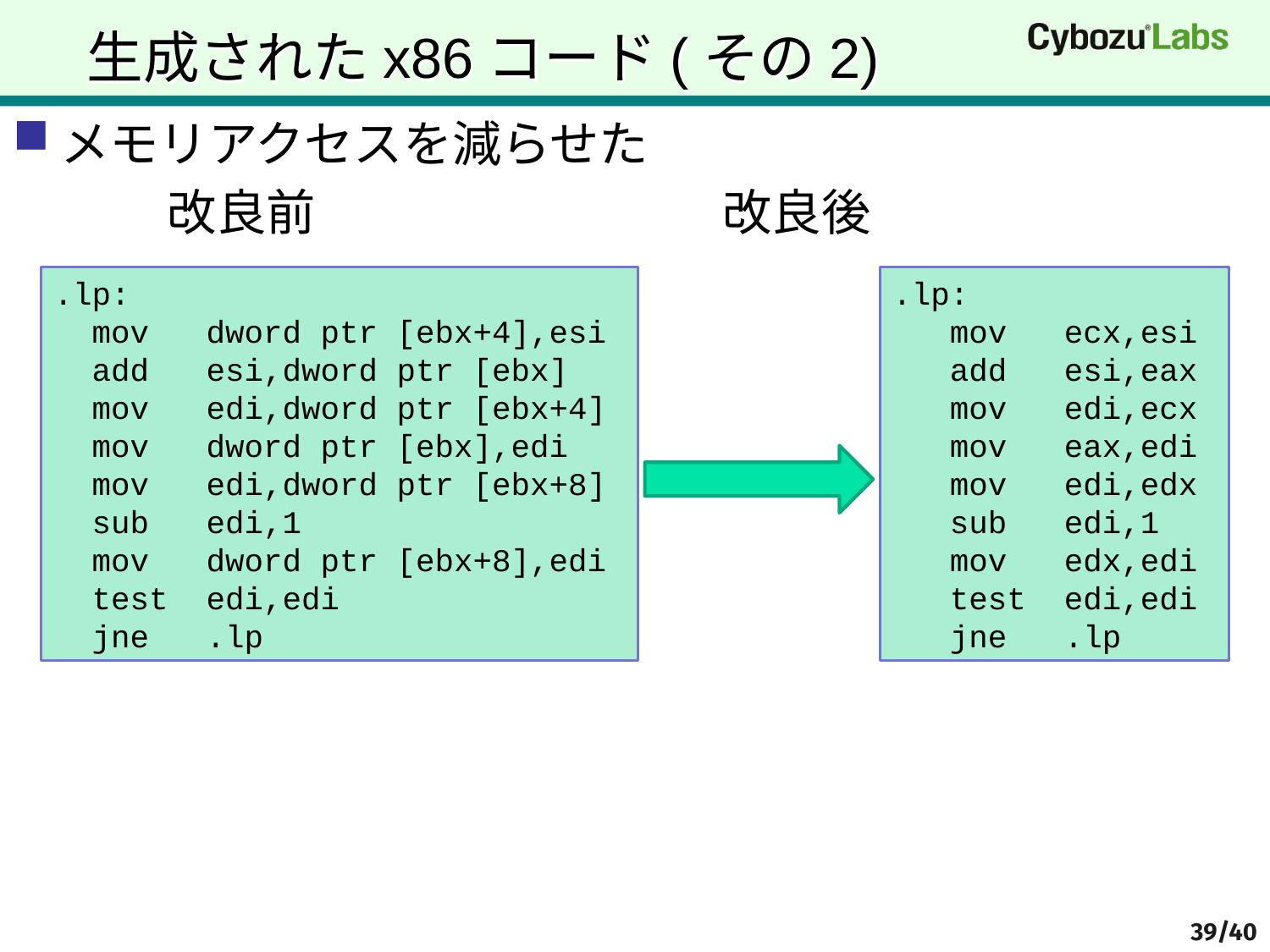

# 生成されたx86コード(その2)
メモリアクセスを減らせた
             改良前                                     改良後
.lp:
  mov   dword ptr [ebx+4],esi
  add   esi,dword ptr [ebx]
  mov   edi,dword ptr [ebx+4]
  mov   dword ptr [ebx],edi
  mov   edi,dword ptr [ebx+8]
  sub   edi,1
  mov   dword ptr [ebx+8],edi
  test  edi,edi
  jne   .lp
.lp:
   mov   ecx,esi
   add   esi,eax
   mov   edi,ecx
   mov   eax,edi
   mov   edi,edx
   sub   edi,1
   mov   edx,edi
   test  edi,edi
   jne   .lp

39/40